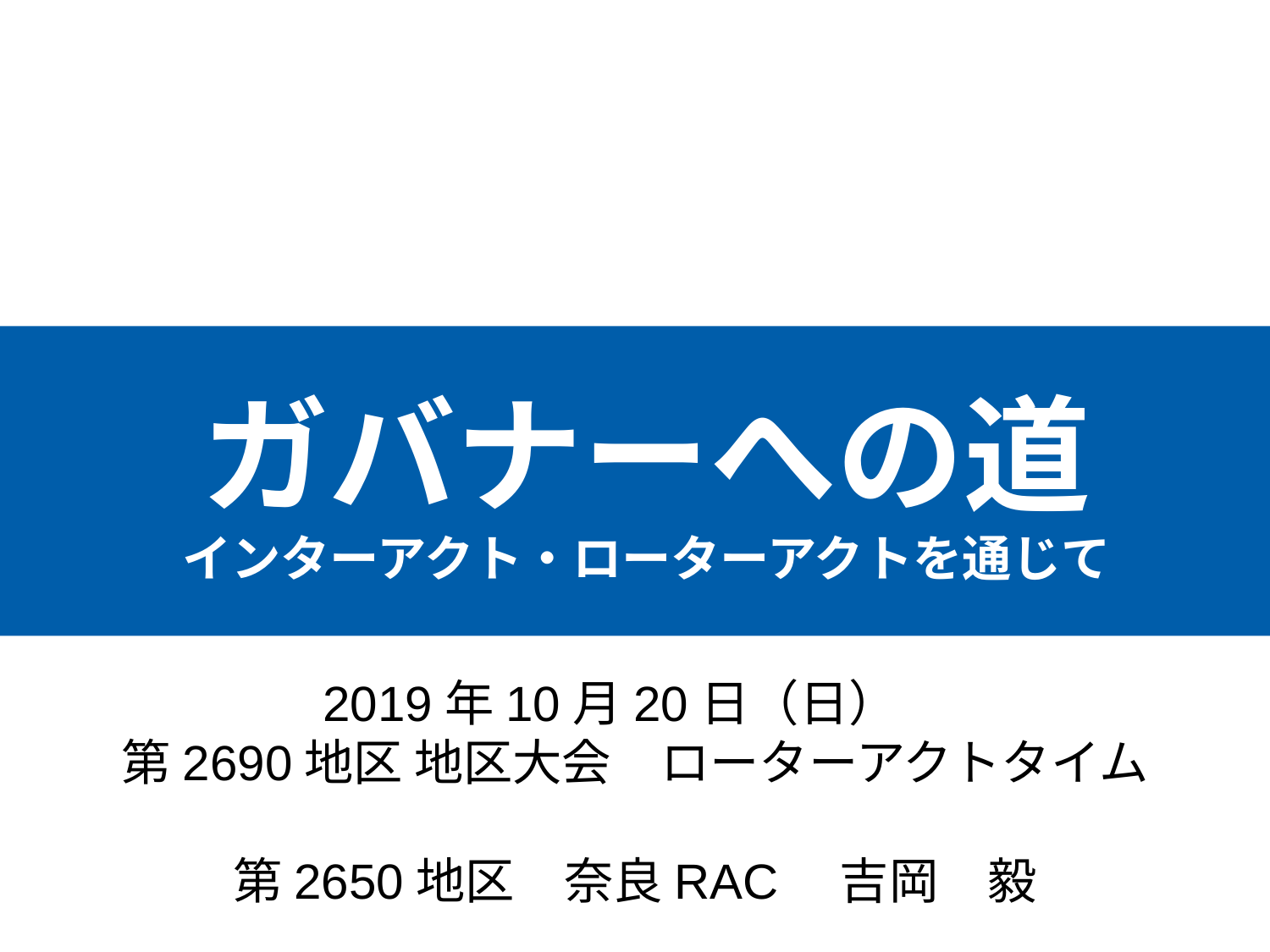

ガバナーへの道
インターアクト・ローターアクトを通じて
2019年10月20日（日）
第2690地区 地区大会　ローターアクトタイム

第2650地区　奈良RAC　吉岡　毅